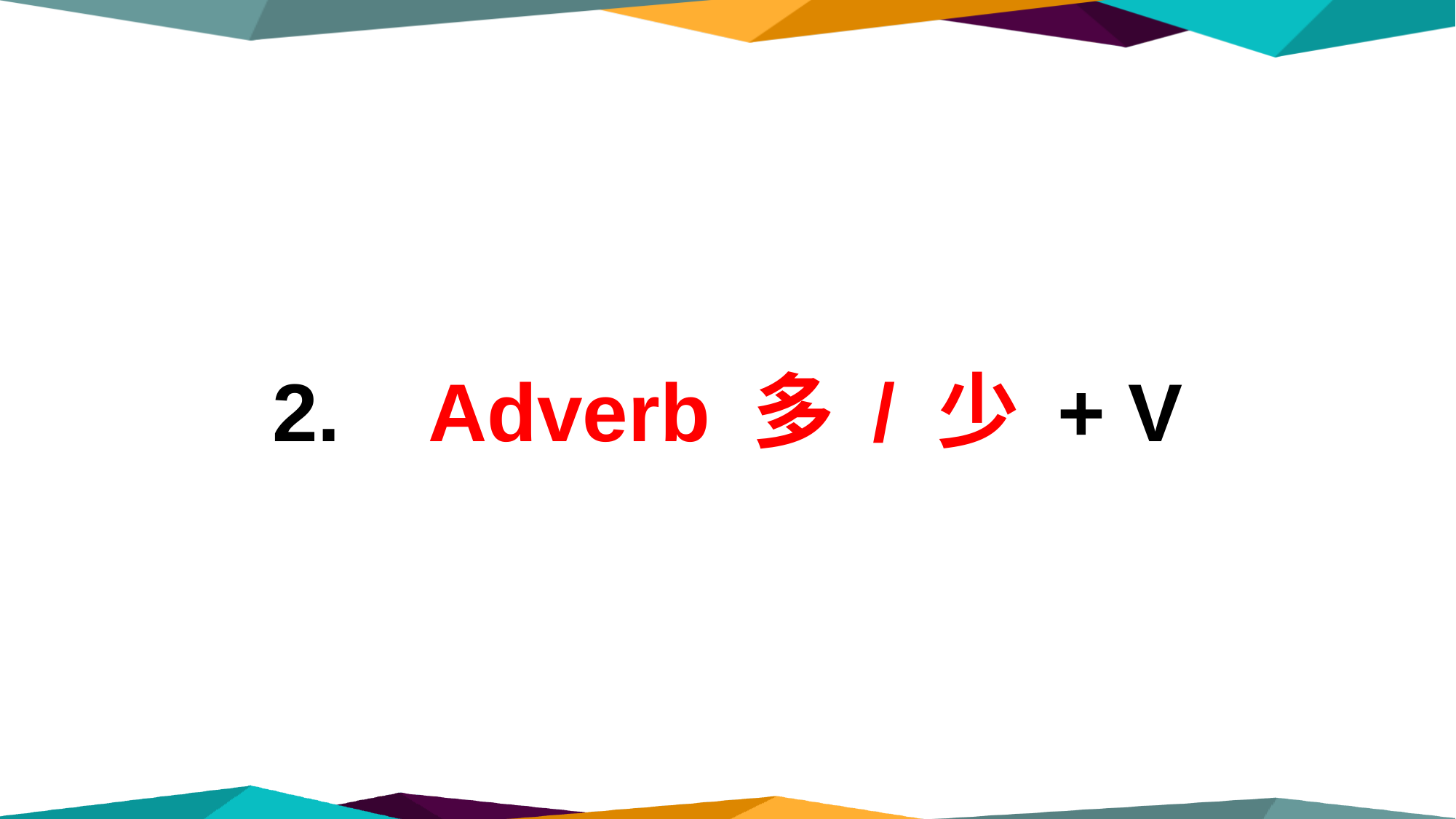

2.    Adverb 多 / 少 + V